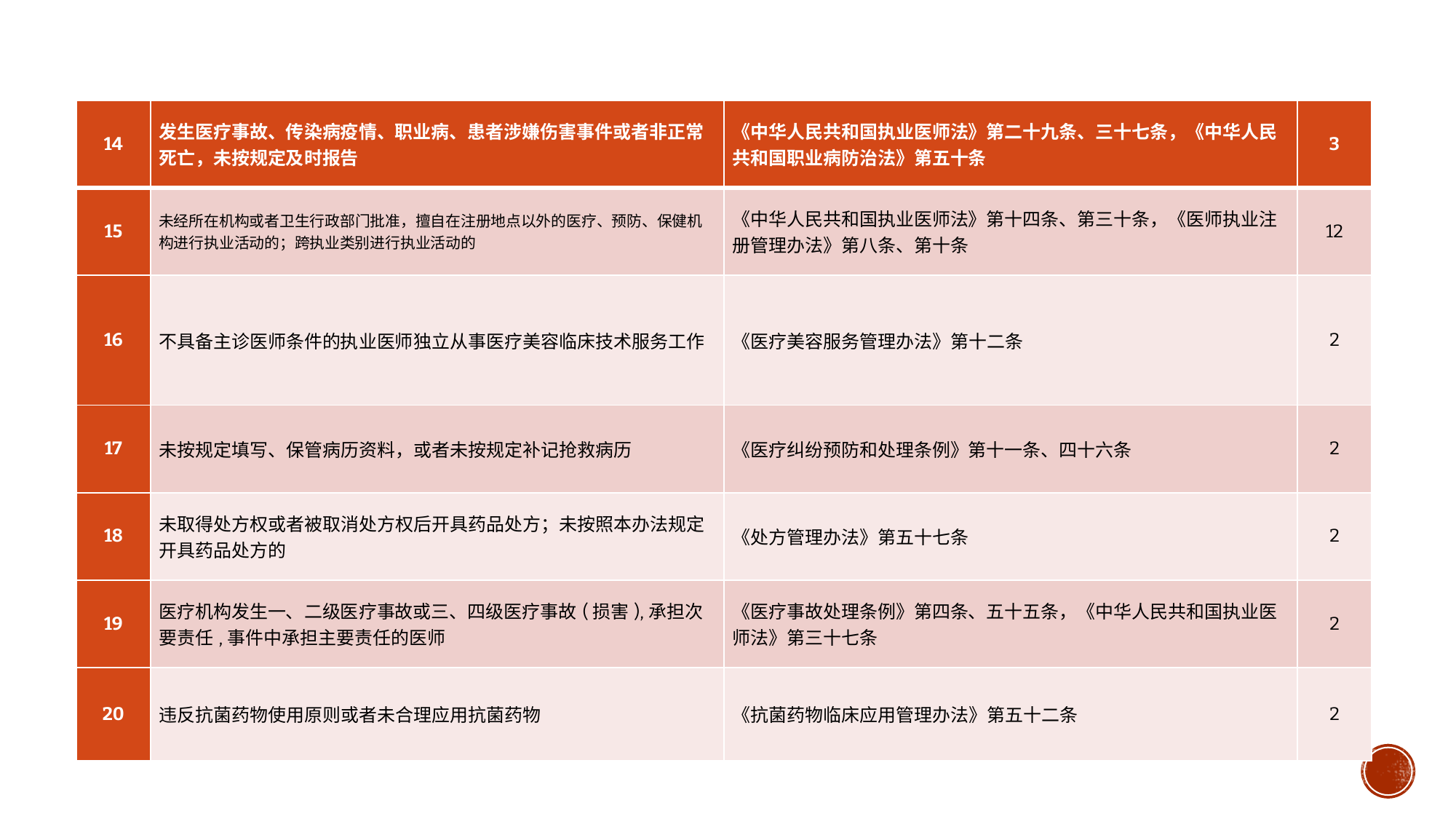

#
| 14 | 发生医疗事故、传染病疫情、职业病、患者涉嫌伤害事件或者非正常死亡，未按规定及时报告 | 《中华人民共和国执业医师法》第二十九条、三十七条，《中华人民共和国职业病防治法》第五十条 | 3 |
| --- | --- | --- | --- |
| 15 | 未经所在机构或者卫生行政部门批准，擅自在注册地点以外的医疗、预防、保健机构进行执业活动的；跨执业类别进行执业活动的 | 《中华人民共和国执业医师法》第十四条、第三十条，《医师执业注册管理办法》第八条、第十条 | 12 |
| 16 | 不具备主诊医师条件的执业医师独立从事医疗美容临床技术服务工作 | 《医疗美容服务管理办法》第十二条 | 2 |
| 17 | 未按规定填写、保管病历资料，或者未按规定补记抢救病历 | 《医疗纠纷预防和处理条例》第十一条、四十六条 | 2 |
| 18 | 未取得处方权或者被取消处方权后开具药品处方；未按照本办法规定开具药品处方的 | 《处方管理办法》第五十七条 | 2 |
| 19 | 医疗机构发生一、二级医疗事故或三、四级医疗事故(损害),承担次要责任,事件中承担主要责任的医师 | 《医疗事故处理条例》第四条、五十五条，《中华人民共和国执业医师法》第三十七条 | 2 |
| 20 | 违反抗菌药物使用原则或者未合理应用抗菌药物 | 《抗菌药物临床应用管理办法》第五十二条 | 2 |